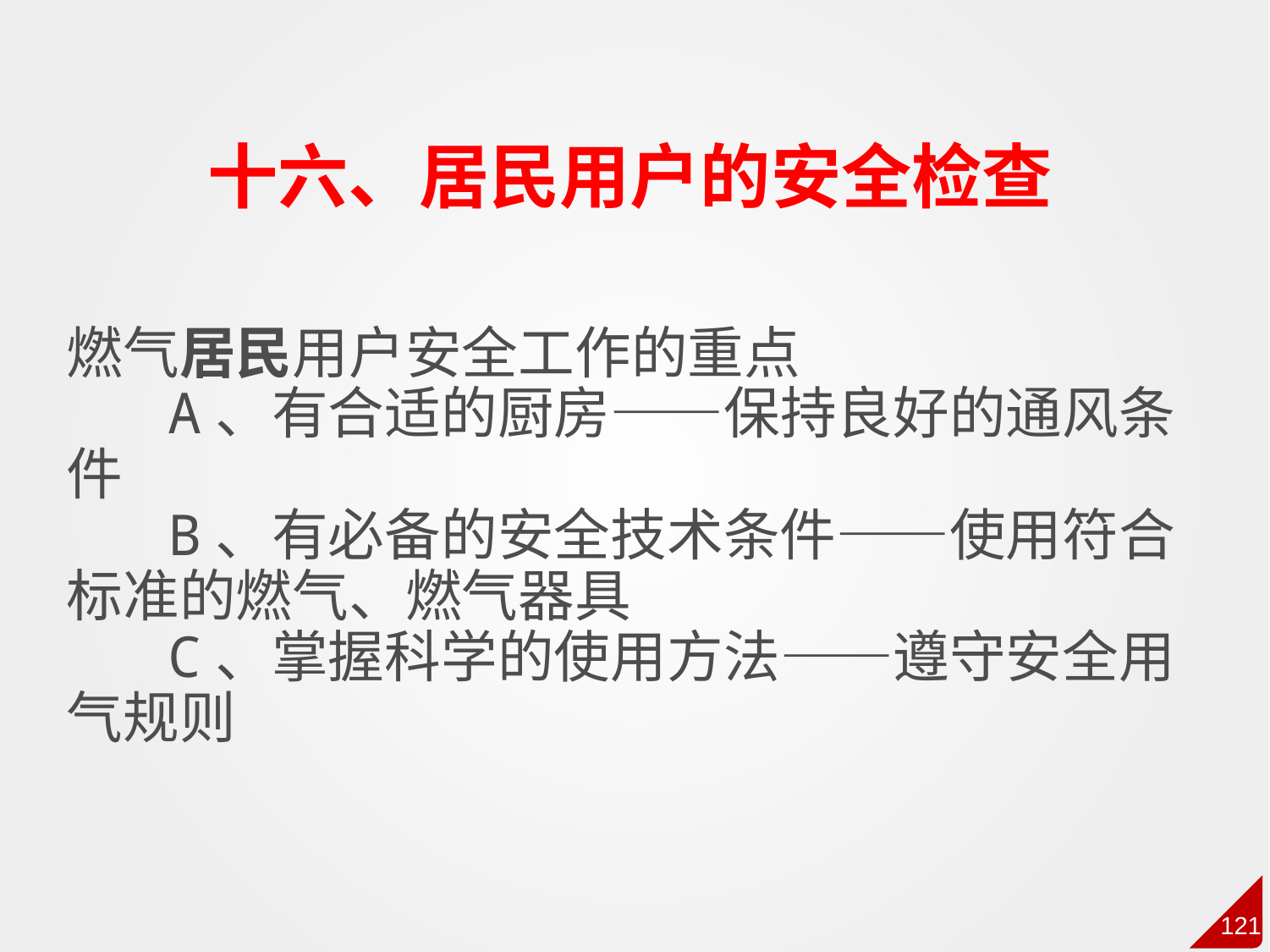

十六、居民用户的安全检查

燃气居民用户安全工作的重点
   A、有合适的厨房——保持良好的通风条件
   B、有必备的安全技术条件——使用符合标准的燃气、燃气器具
   C、掌握科学的使用方法——遵守安全用气规则